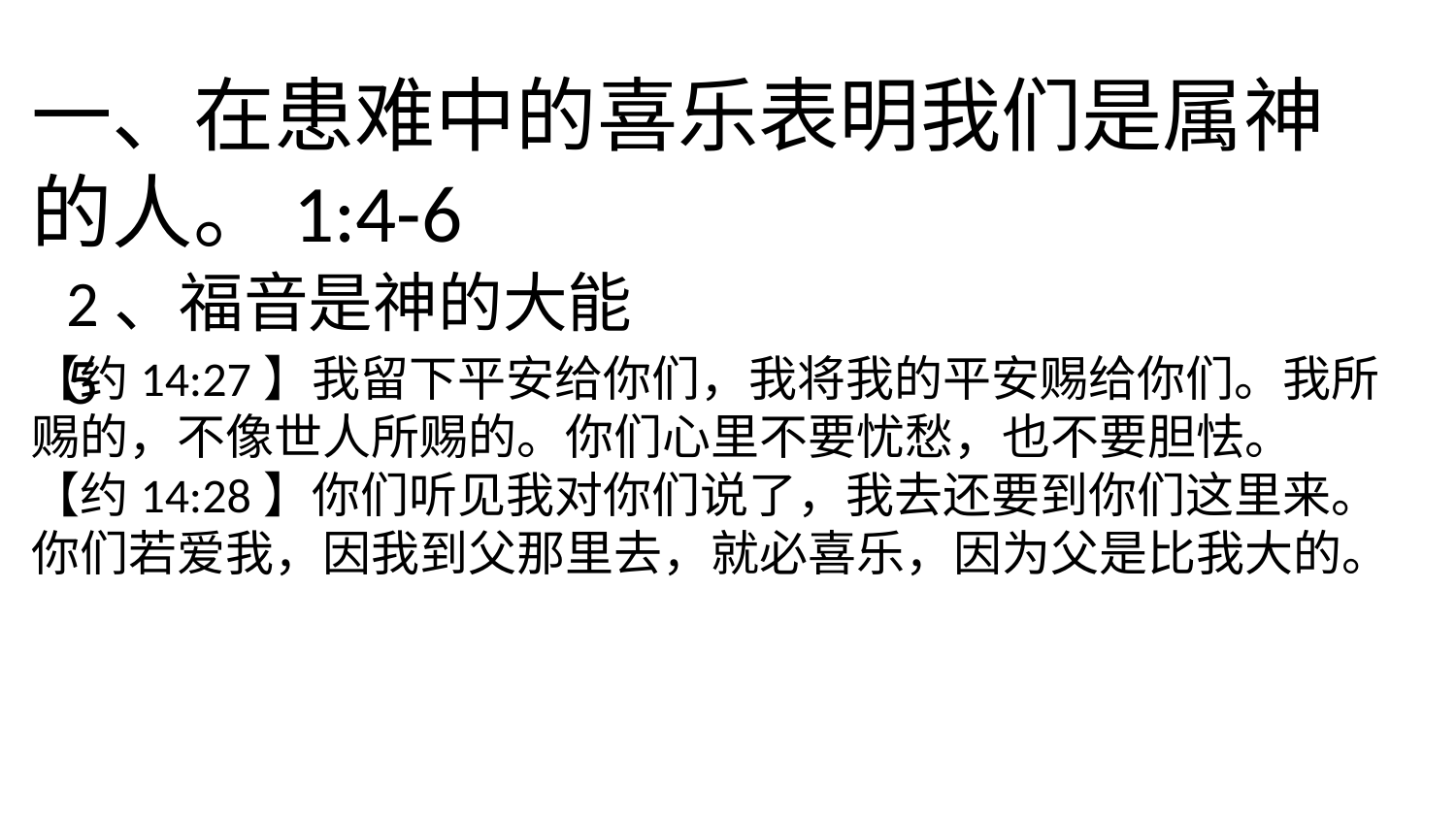

一、在患难中的喜乐表明我们是属神的人。1:4-6
2、福音是神的大能 5
【约14:27】我留下平安给你们，我将我的平安赐给你们。我所赐的，不像世人所赐的。你们心里不要忧愁，也不要胆怯。
【约14:28】你们听见我对你们说了，我去还要到你们这里来。你们若爱我，因我到父那里去，就必喜乐，因为父是比我大的。